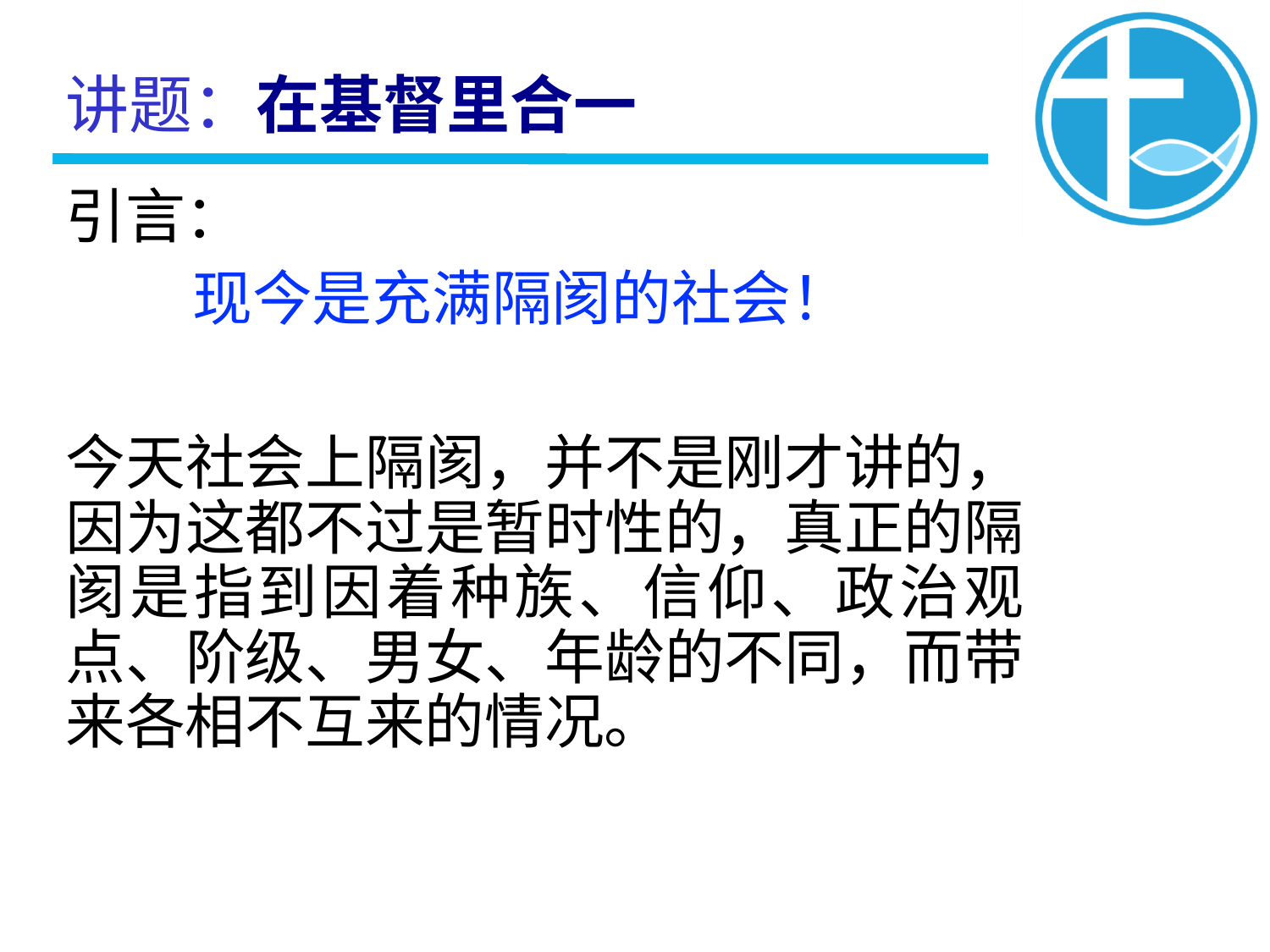

讲题：在基督里合一
引言：
	现今是充满隔阂的社会！

今天社会上隔阂，并不是刚才讲的，因为这都不过是暂时性的，真正的隔阂是指到因着种族、信仰、政治观点、阶级、男女、年龄的不同，而带来各相不互来的情况。